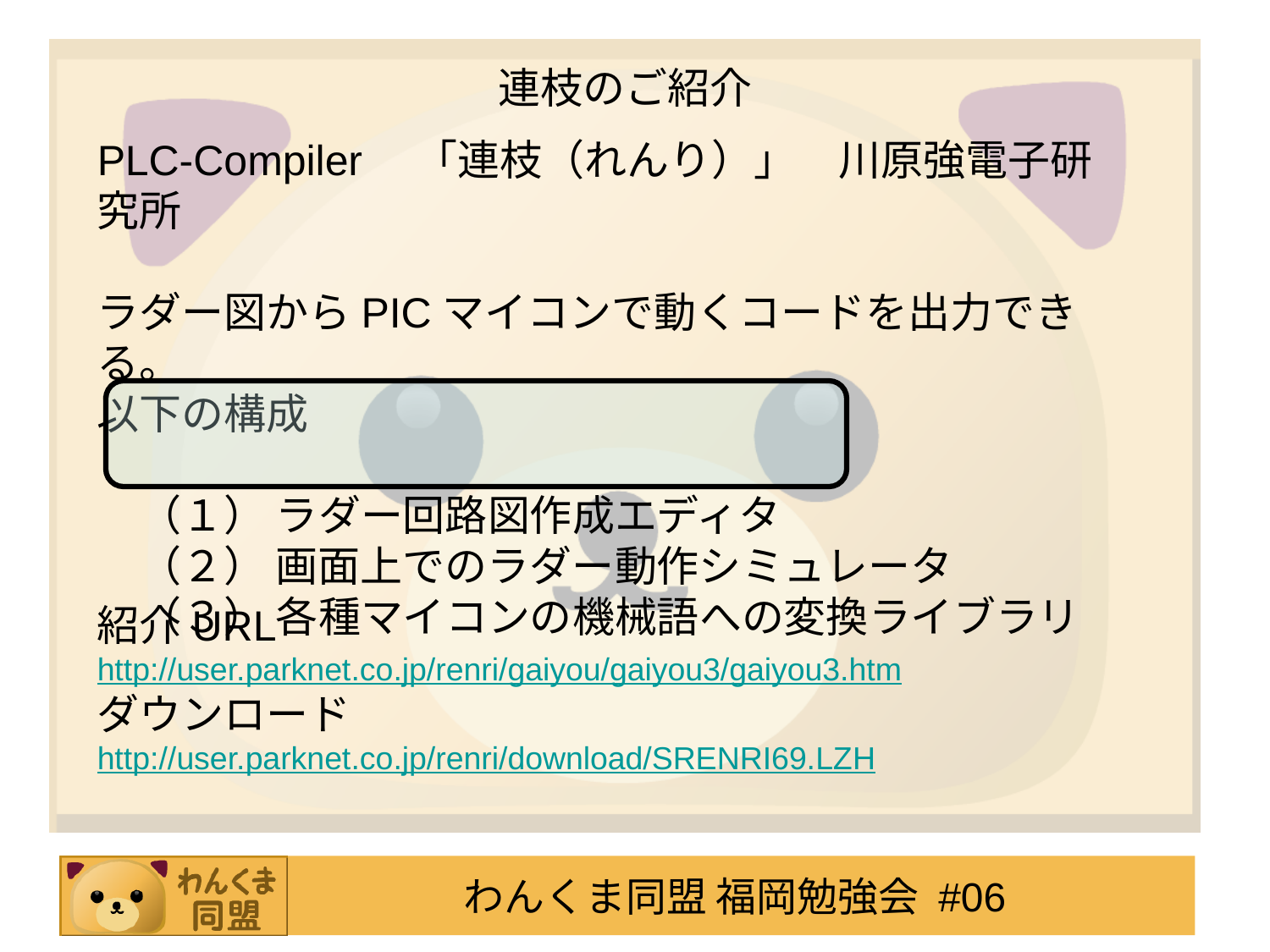

# 連枝のご紹介
PLC-Compiler　「連枝（れんり）」　川原強電子研究所

ラダー図からPICマイコンで動くコードを出力できる。
以下の構成

　（１） ラダー回路図作成エディタ
　（２） 画面上でのラダー動作シミュレータ
　（３） 各種マイコンの機械語への変換ライブラリ

紹介URL
http://user.parknet.co.jp/renri/gaiyou/gaiyou3/gaiyou3.htm
ダウンロード
http://user.parknet.co.jp/renri/download/SRENRI69.LZH